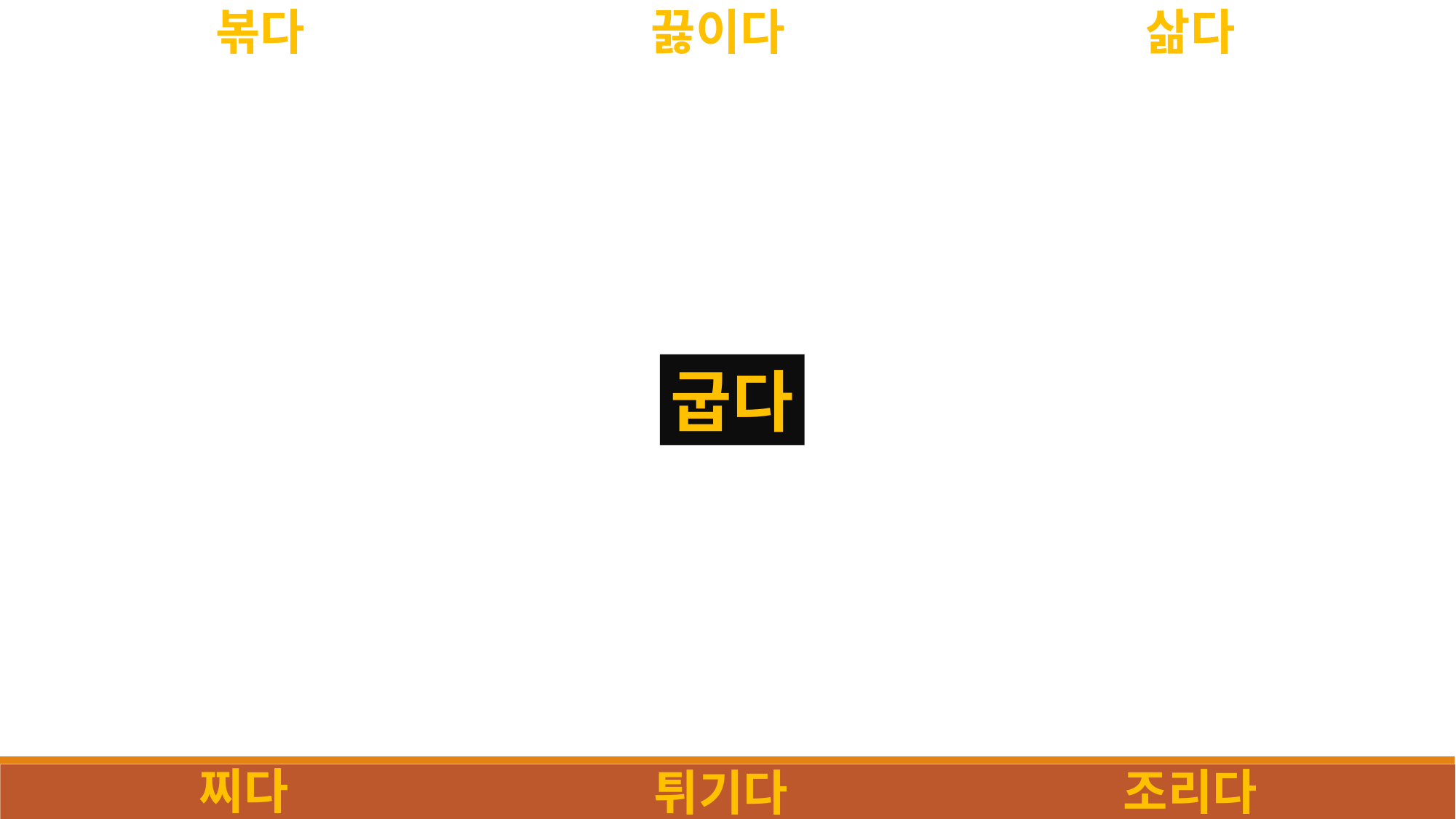

볶다
삶다
끓이다
굽다
찌다
조리다
튀기다